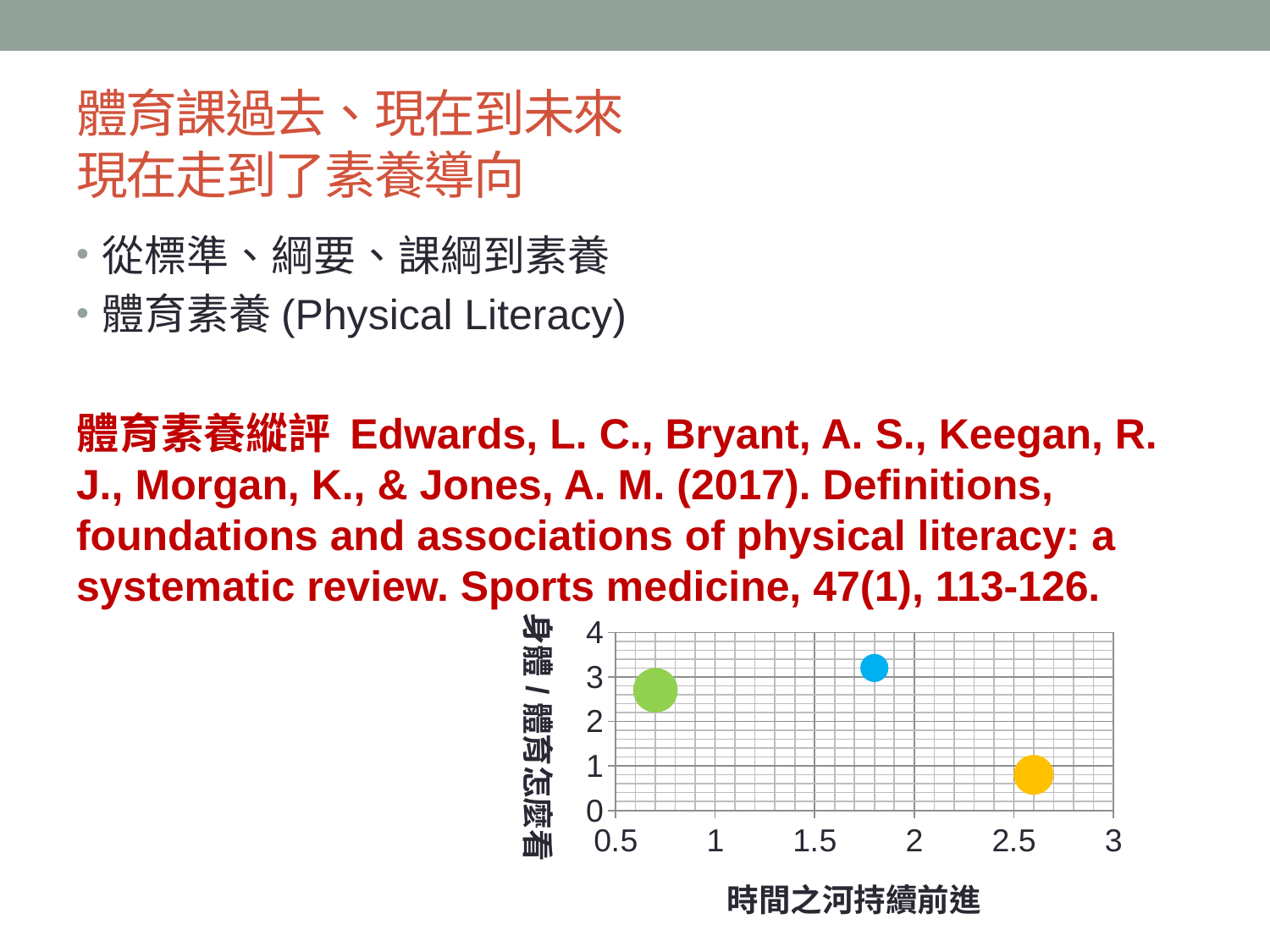

# 體育課過去、現在到未來 現在走到了素養導向
從標準、綱要、課綱到素養
體育素養(Physical Literacy)

體育素養縱評 Edwards, L. C., Bryant, A. S., Keegan, R. J., Morgan, K., & Jones, A. M. (2017). Definitions, foundations and associations of physical literacy: a systematic review. Sports medicine, 47(1), 113-126.

### Chart

| Category | Y 值 |
|---|---|